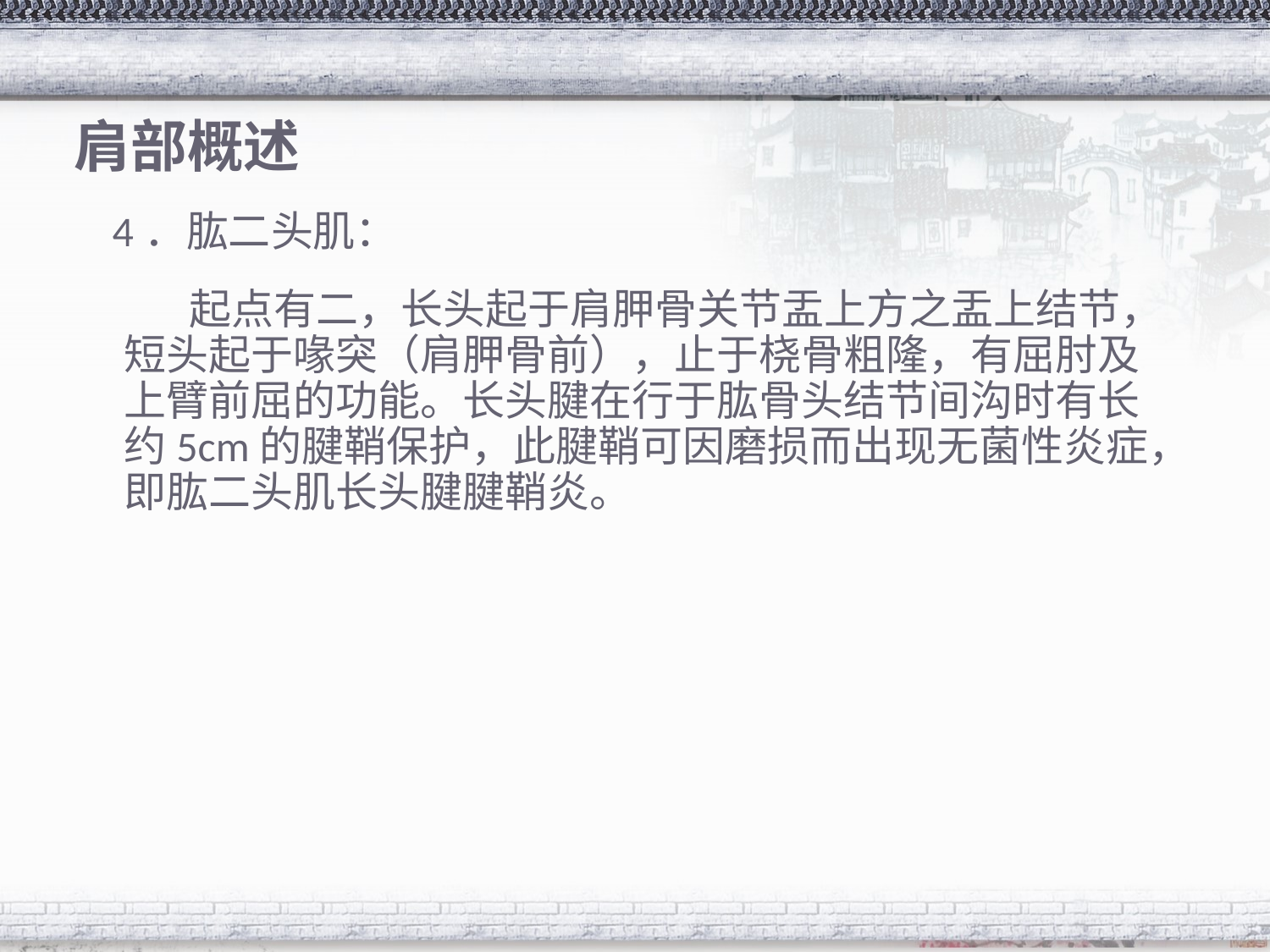

# 肩部概述
    4．肱二头肌：
           起点有二，长头起于肩胛骨关节盂上方之盂上结节，短头起于喙突（肩胛骨前），止于桡骨粗隆，有屈肘及上臂前屈的功能。长头腱在行于肱骨头结节间沟时有长约5cm的腱鞘保护，此腱鞘可因磨损而出现无菌性炎症，即肱二头肌长头腱腱鞘炎。